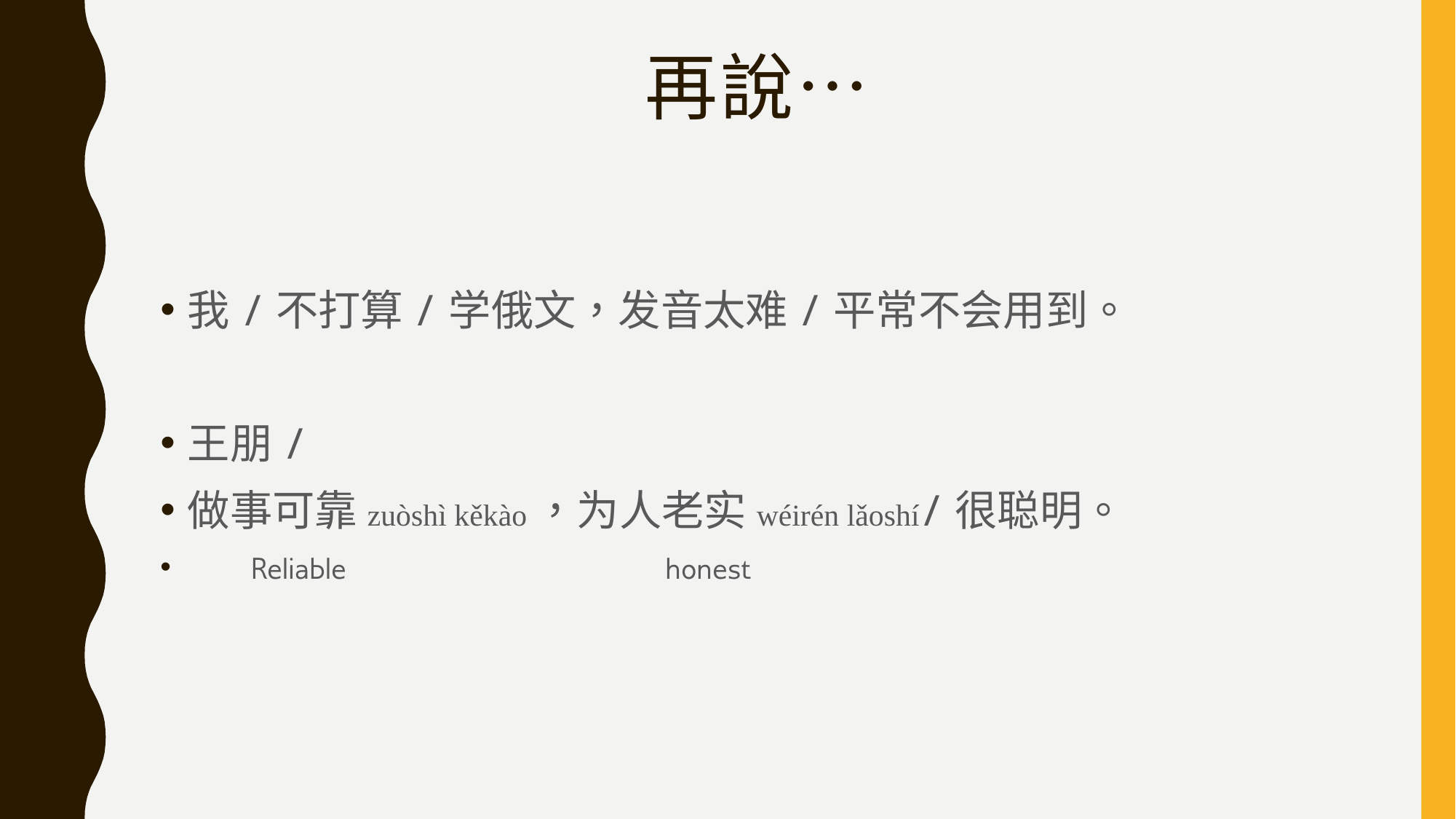

# 再說…
我/不打算/学俄文，发音太难/平常不会用到。

王朋/
做事可靠zuòshì kěkào，为人老实wéirén lǎoshí/很聪明。
       Reliable                                   honest